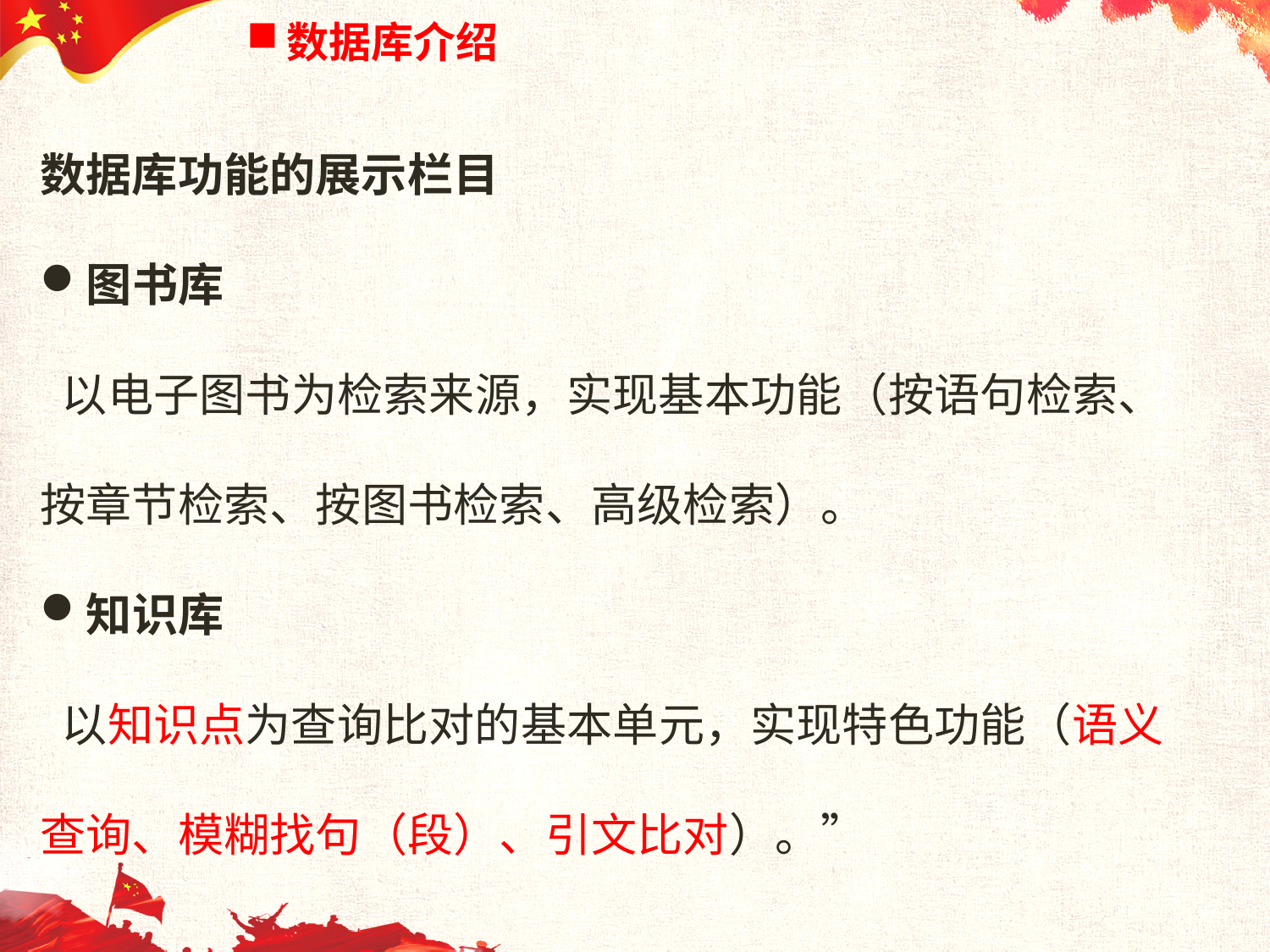

数据库介绍
数据库功能的展示栏目
图书库
 以电子图书为检索来源，实现基本功能（按语句检索、按章节检索、按图书检索、高级检索）。
知识库
 以知识点为查询比对的基本单元，实现特色功能（语义查询、模糊找句（段）、引文比对）。”